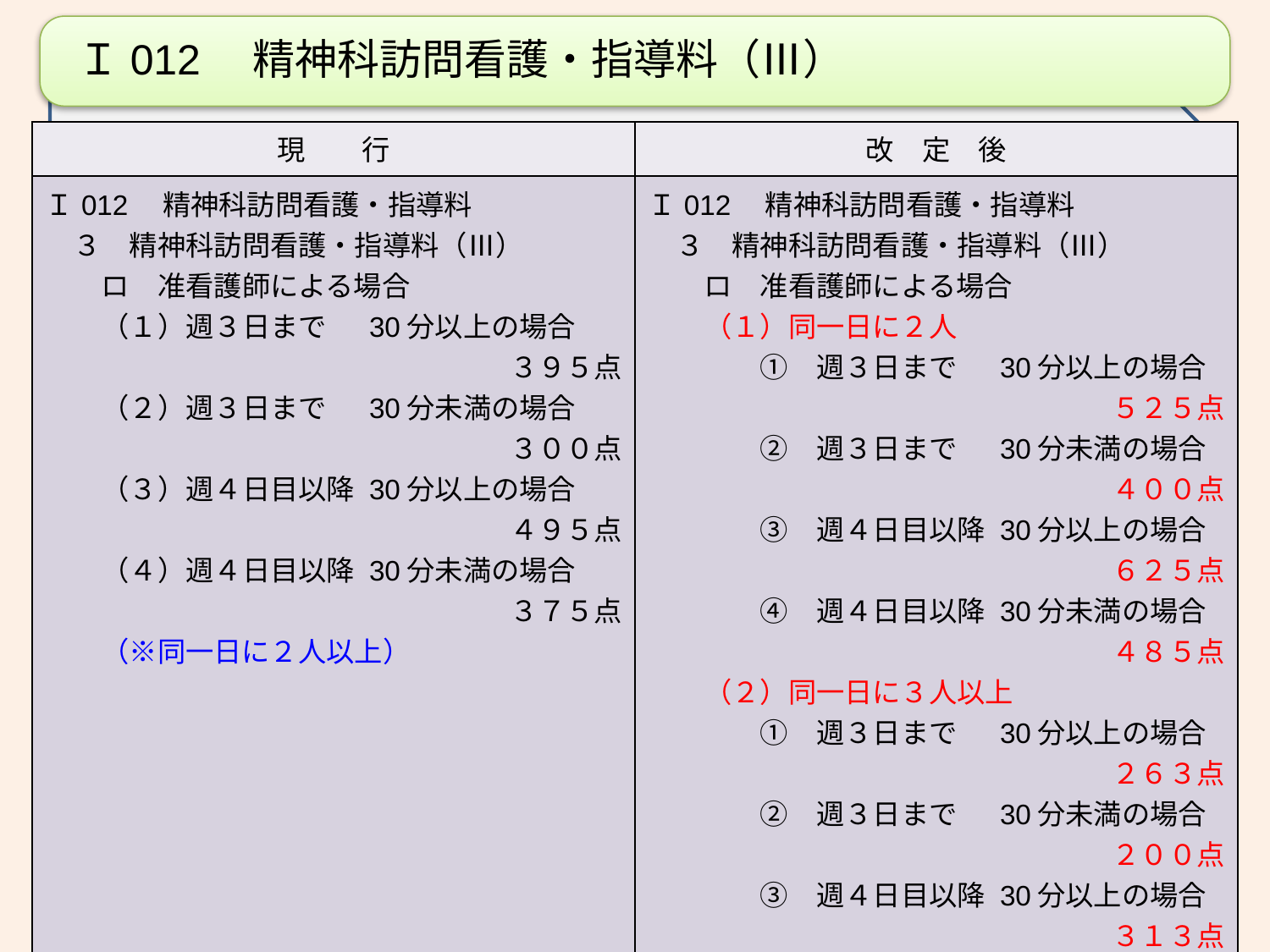

Ｉ012　精神科訪問看護・指導料（Ⅲ）

| 現　　行 | 改　定　後 |
| --- | --- |
| Ｉ012　精神科訪問看護・指導料 　３　精神科訪問看護・指導料（Ⅲ） 　　ロ　准看護師による場合 　　（１）週３日まで　 30分以上の場合 ３９５点 　　（２）週３日まで　 30分未満の場合 ３００点 　　（３）週４日目以降 30分以上の場合 ４９５点 　　（４）週４日目以降 30分未満の場合 ３７５点 　　（※同一日に２人以上） | Ｉ012　精神科訪問看護・指導料 　３　精神科訪問看護・指導料（Ⅲ） 　　ロ　准看護師による場合 　　（１）同一日に２人 　　　　①　週３日まで　 30分以上の場合 ５２５点 　　　　②　週３日まで　 30分未満の場合 ４００点 　　　　③　週４日目以降 30分以上の場合 ６２５点 　　　　④　週４日目以降 30分未満の場合 ４８５点 　　（２）同一日に３人以上 　　　　①　週３日まで　 30分以上の場合 ２６３点 　　　　②　週３日まで　 30分未満の場合 ２００点 　　　　③　週４日目以降 30分以上の場合 ３１３点 　　　　④　週４日目以降 30分未満の場合 ２４３点 |
203